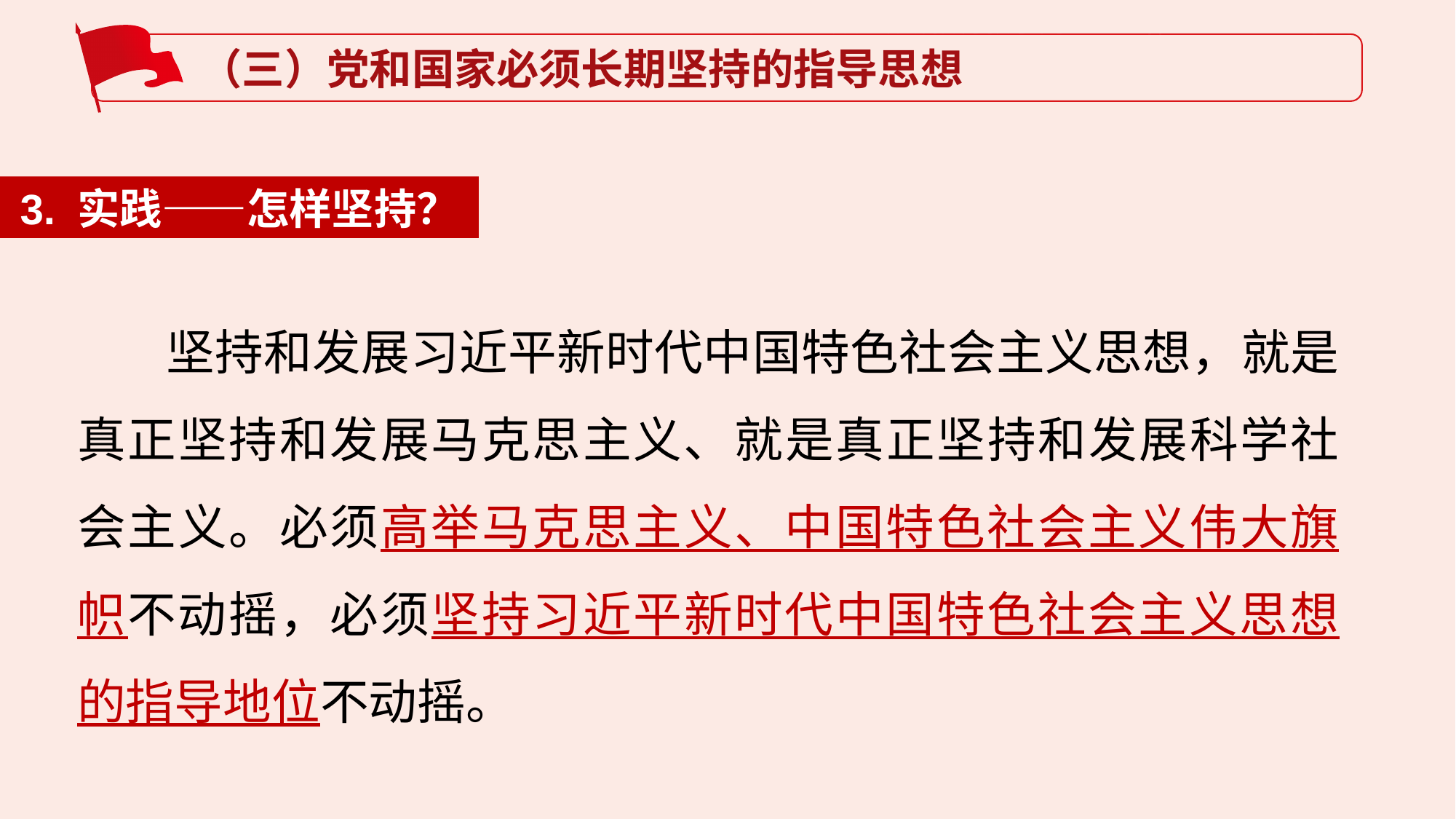

聿见思政统编新教材教学网 www.yjsz2020.cn 原创作品
（三）党和国家必须长期坚持的指导思想
3. 实践——怎样坚持？
        坚持和发展习近平新时代中国特色社会主义思想，就是真正坚持和发展马克思主义、就是真正坚持和发展科学社会主义。必须高举马克思主义、中国特色社会主义伟大旗帜不动摇，必须坚持习近平新时代中国特色社会主义思想的指导地位不动摇。